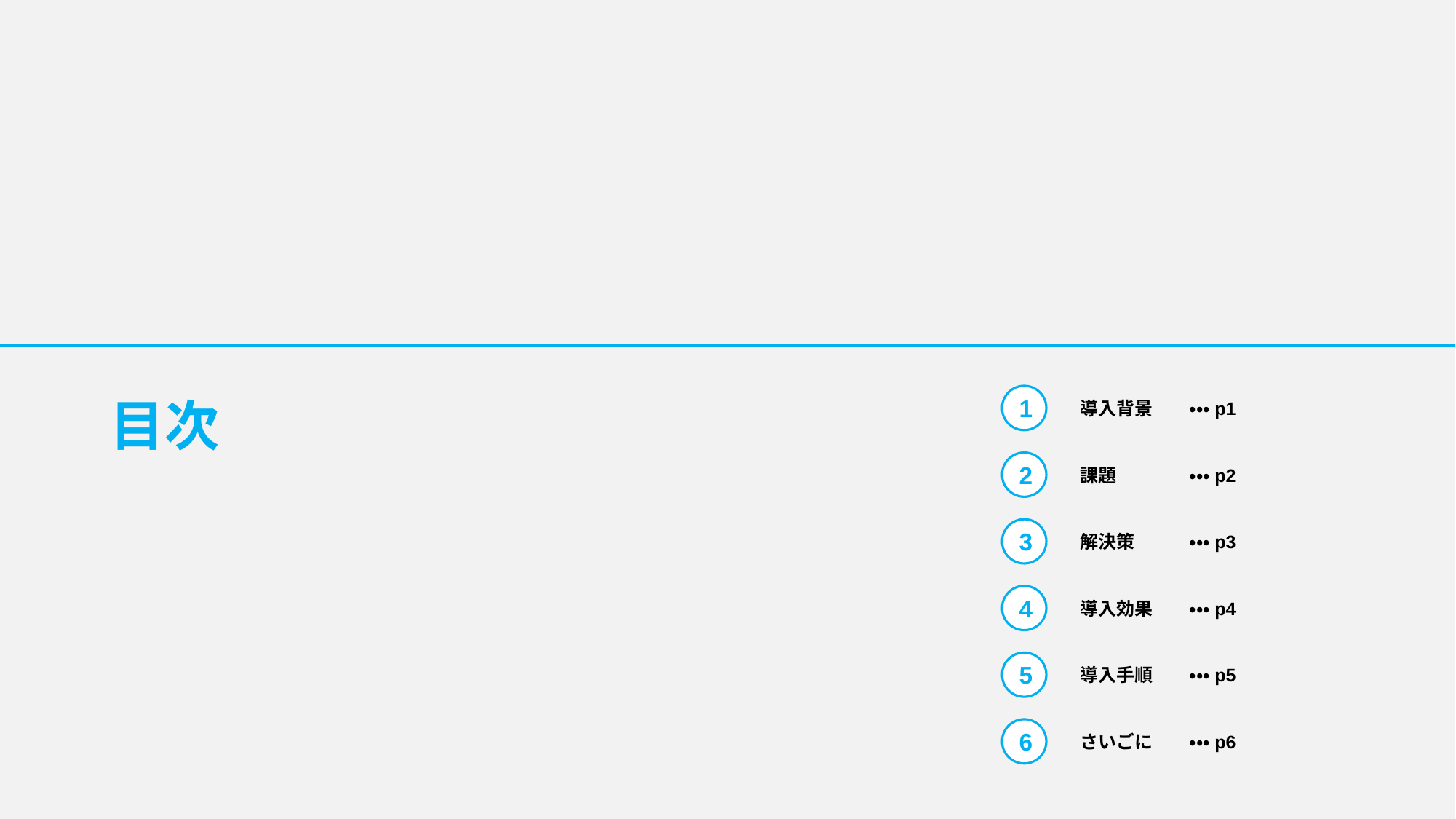

目次
1
導入背景	・・・p1
2
課題	・・・p2
3
解決策	・・・p3
4
導入効果	・・・p4
5
導入手順	・・・p5
6
さいごに	・・・p6